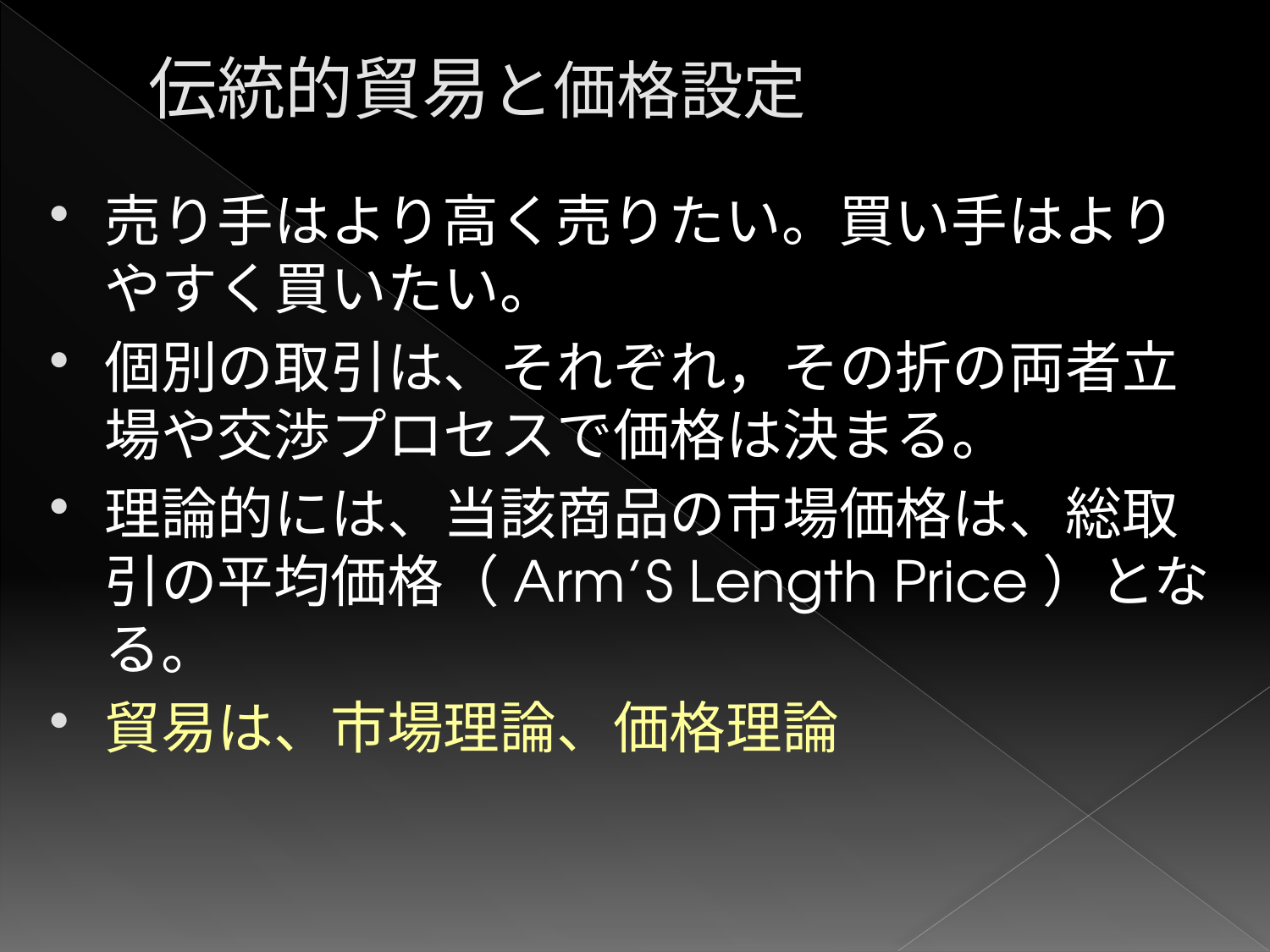

# 伝統的貿易と価格設定
売り手はより高く売りたい。買い手はよりやすく買いたい。
個別の取引は、それぞれ，その折の両者立場や交渉プロセスで価格は決まる。
理論的には、当該商品の市場価格は、総取引の平均価格（Arm’S Length Price）となる。
貿易は、市場理論、価格理論